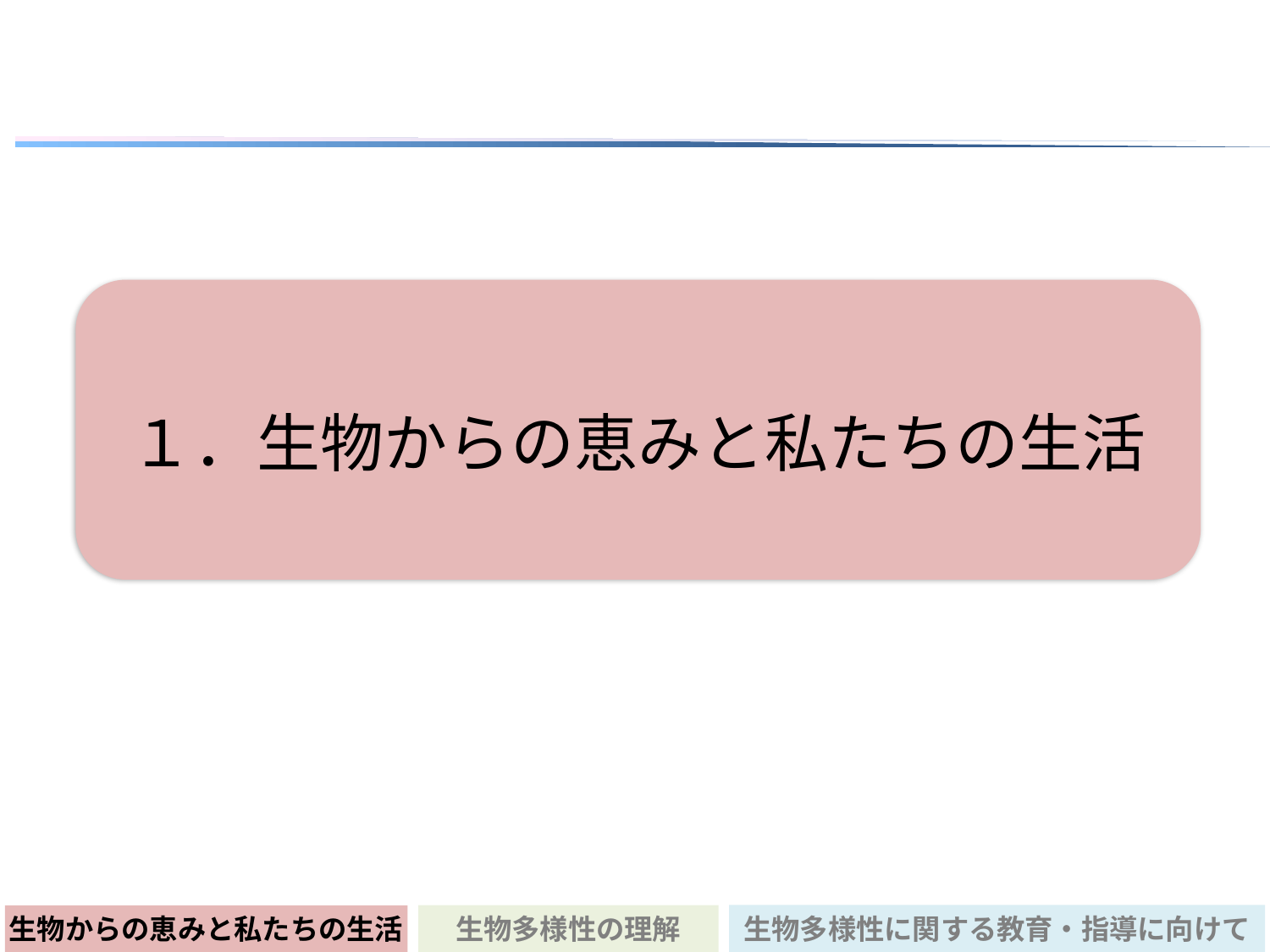

１．生物からの恵みと私たちの生活
生物多様性に関する教育・指導に向けて
生物多様性の理解
生物からの恵みと私たちの生活